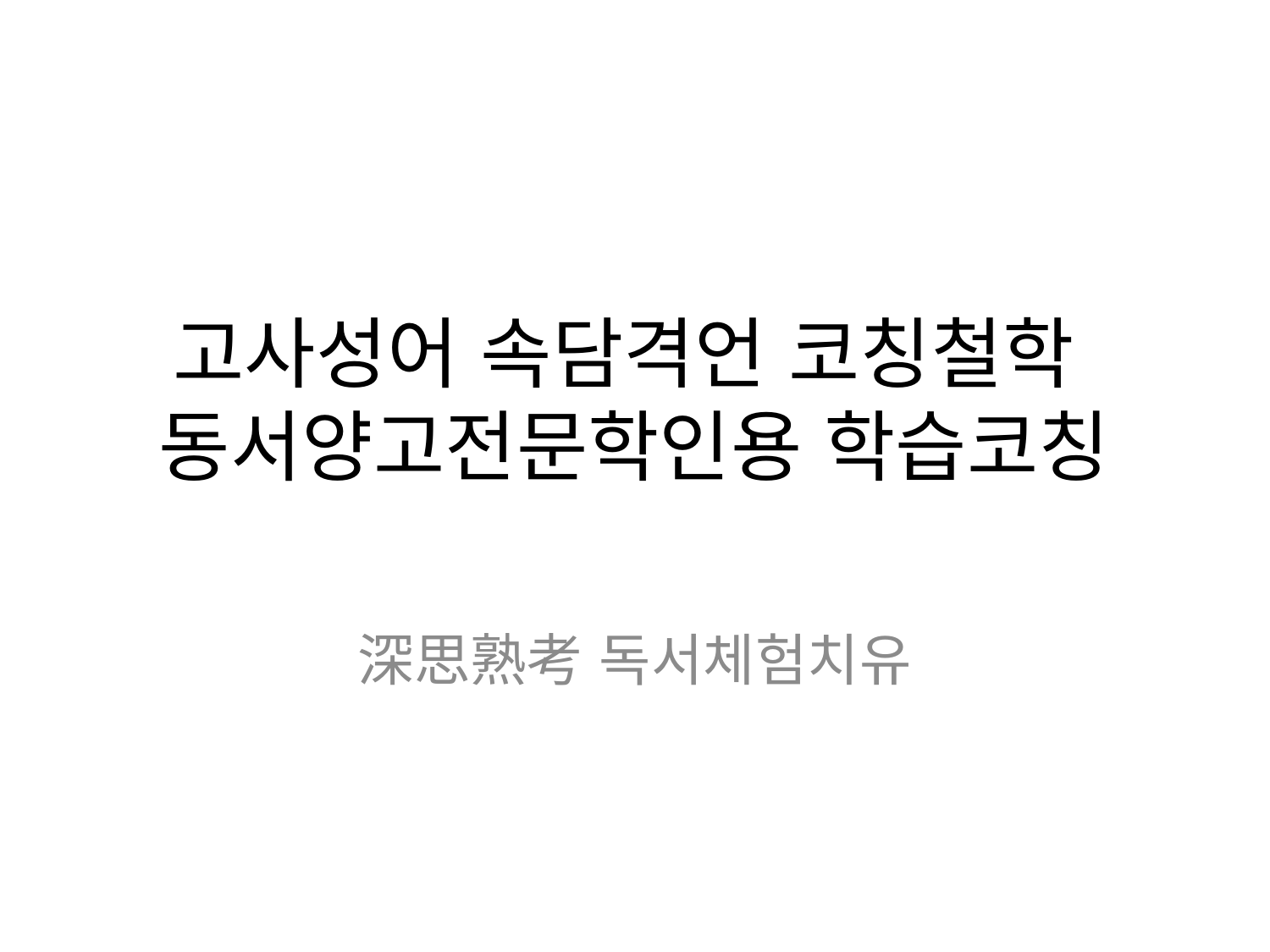

# 고사성어 속담격언 코칭철학 동서양고전문학인용 학습코칭

深思熟考 독서체험치유